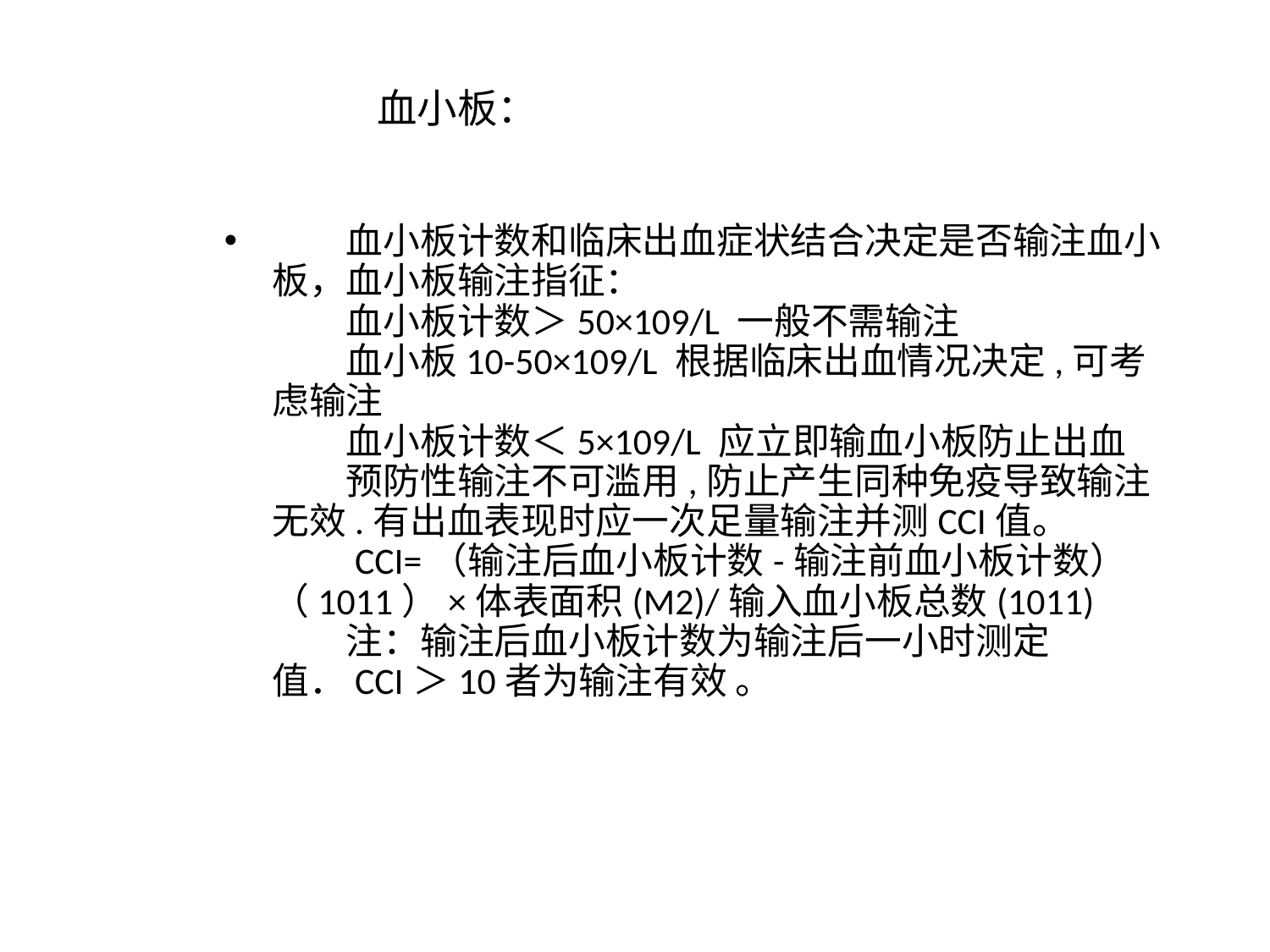

# 血小板：
　　血小板计数和临床出血症状结合决定是否输注血小板，血小板输注指征：
　　血小板计数＞50×109/L 一般不需输注
　　血小板10-50×109/L 根据临床出血情况决定,可考虑输注
　　血小板计数＜5×109/L 应立即输血小板防止出血
　　预防性输注不可滥用,防止产生同种免疫导致输注无效.有出血表现时应一次足量输注并测CCI值。
　　CCI=（输注后血小板计数-输注前血小板计数）（1011）×体表面积(M2)/输入血小板总数(1011)
　　注：输注后血小板计数为输注后一小时测定值．CCI＞10者为输注有效 。